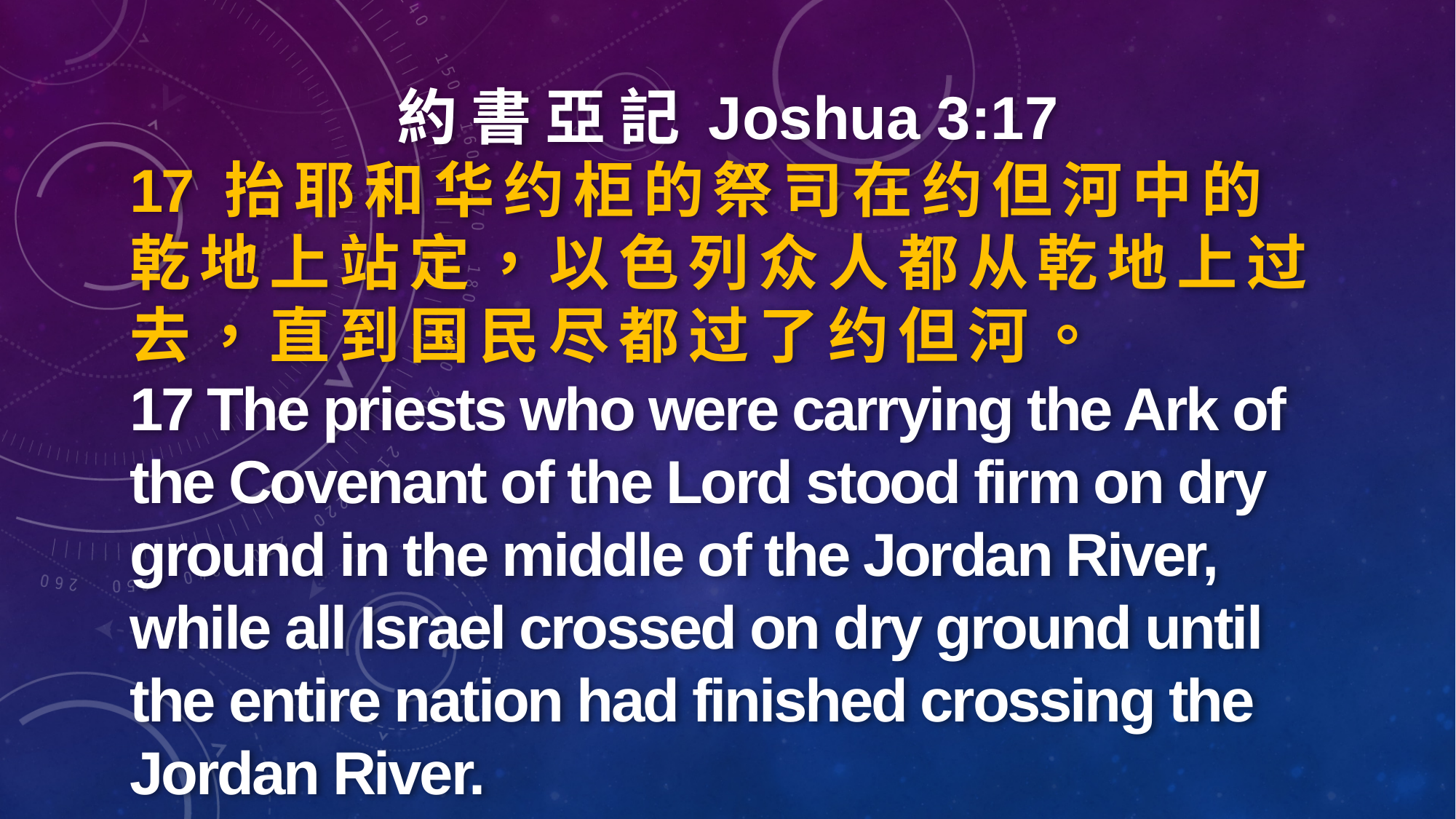

約 書 亞 記 Joshua 3:17
17 抬 耶 和 华 约 柜 的 祭 司 在 约 但 河 中 的 乾 地 上 站 定 ， 以 色 列 众 人 都 从 乾 地 上 过 去 ， 直 到 国 民 尽 都 过 了 约 但 河 。
17 The priests who were carrying the Ark of the Covenant of the Lord stood firm on dry ground in the middle of the Jordan River, while all Israel crossed on dry ground until the entire nation had finished crossing the Jordan River.